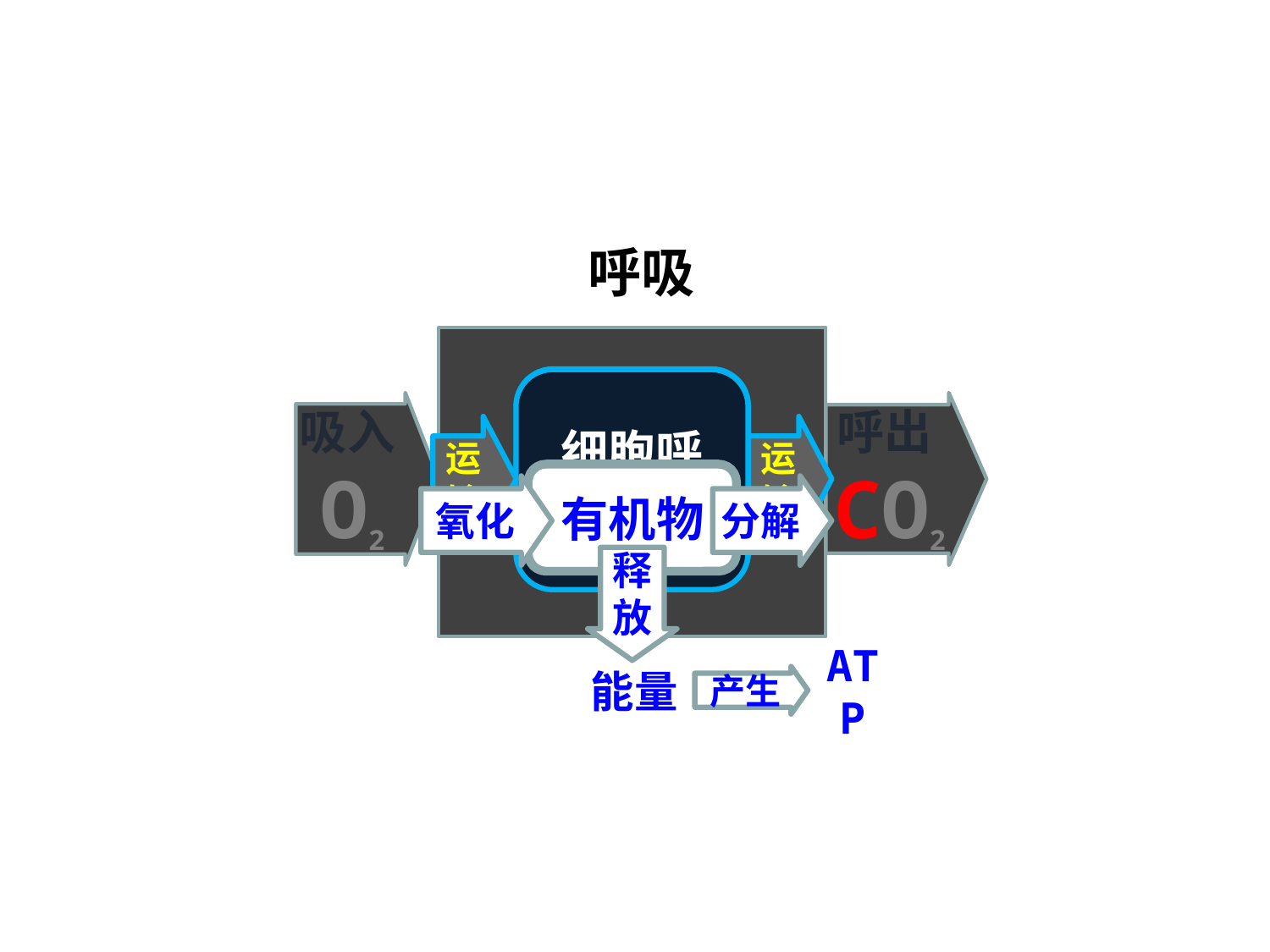

# 呼吸
人体
细胞
细胞呼吸
吸入O2
吸入O2
呼出CO2
呼出CO2
运输
运输
有机物
氧化
分解
释放
能量
ATP
产生